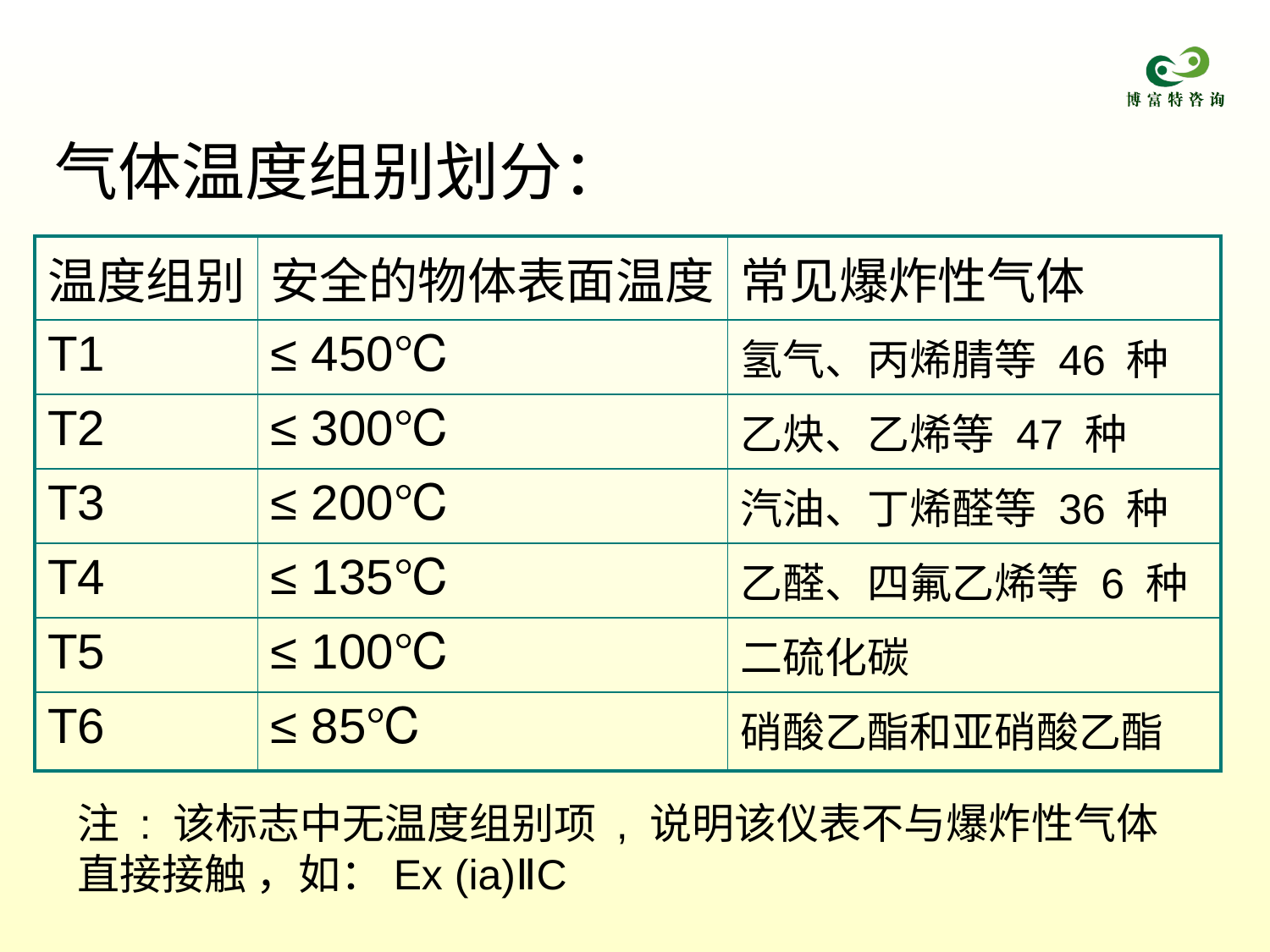

# 气体温度组别划分：
| 温度组别 | 安全的物体表面温度 | 常见爆炸性气体 |
| --- | --- | --- |
| T1 | ≤ 450℃ | 氢气、丙烯腈等 46 种 |
| T2 | ≤ 300℃ | 乙炔、乙烯等 47 种 |
| T3 | ≤ 200℃ | 汽油、丁烯醛等 36 种 |
| T4 | ≤ 135℃ | 乙醛、四氟乙烯等 6 种 |
| T5 | ≤ 100℃ | 二硫化碳 |
| T6 | ≤ 85℃ | 硝酸乙酯和亚硝酸乙酯 |
注 : 该标志中无温度组别项 , 说明该仪表不与爆炸性气体直接接触 ，如：Ex (ia)ⅡC
34